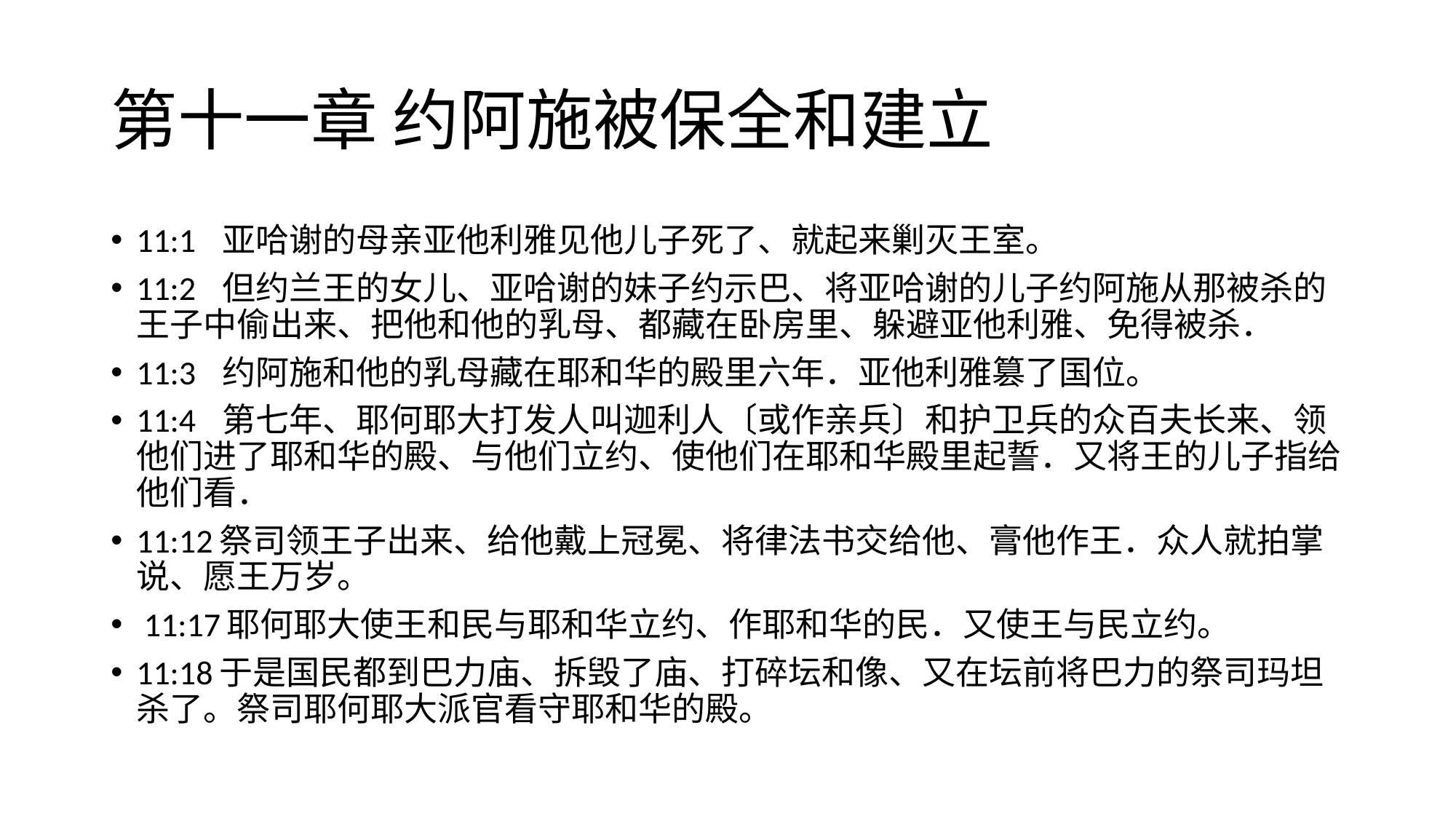

# 第十一章 约阿施被保全和建立
11:1	亚哈谢的母亲亚他利雅见他儿子死了、就起来剿灭王室。
11:2	但约兰王的女儿、亚哈谢的妹子约示巴、将亚哈谢的儿子约阿施从那被杀的王子中偷出来、把他和他的乳母、都藏在卧房里、躲避亚他利雅、免得被杀．
11:3	约阿施和他的乳母藏在耶和华的殿里六年．亚他利雅篡了国位。
11:4	第七年、耶何耶大打发人叫迦利人〔或作亲兵〕和护卫兵的众百夫长来、领他们进了耶和华的殿、与他们立约、使他们在耶和华殿里起誓．又将王的儿子指给他们看．
11:12祭司领王子出来、给他戴上冠冕、将律法书交给他、膏他作王．众人就拍掌说、愿王万岁。
 11:17耶何耶大使王和民与耶和华立约、作耶和华的民．又使王与民立约。
11:18于是国民都到巴力庙、拆毁了庙、打碎坛和像、又在坛前将巴力的祭司玛坦杀了。祭司耶何耶大派官看守耶和华的殿。